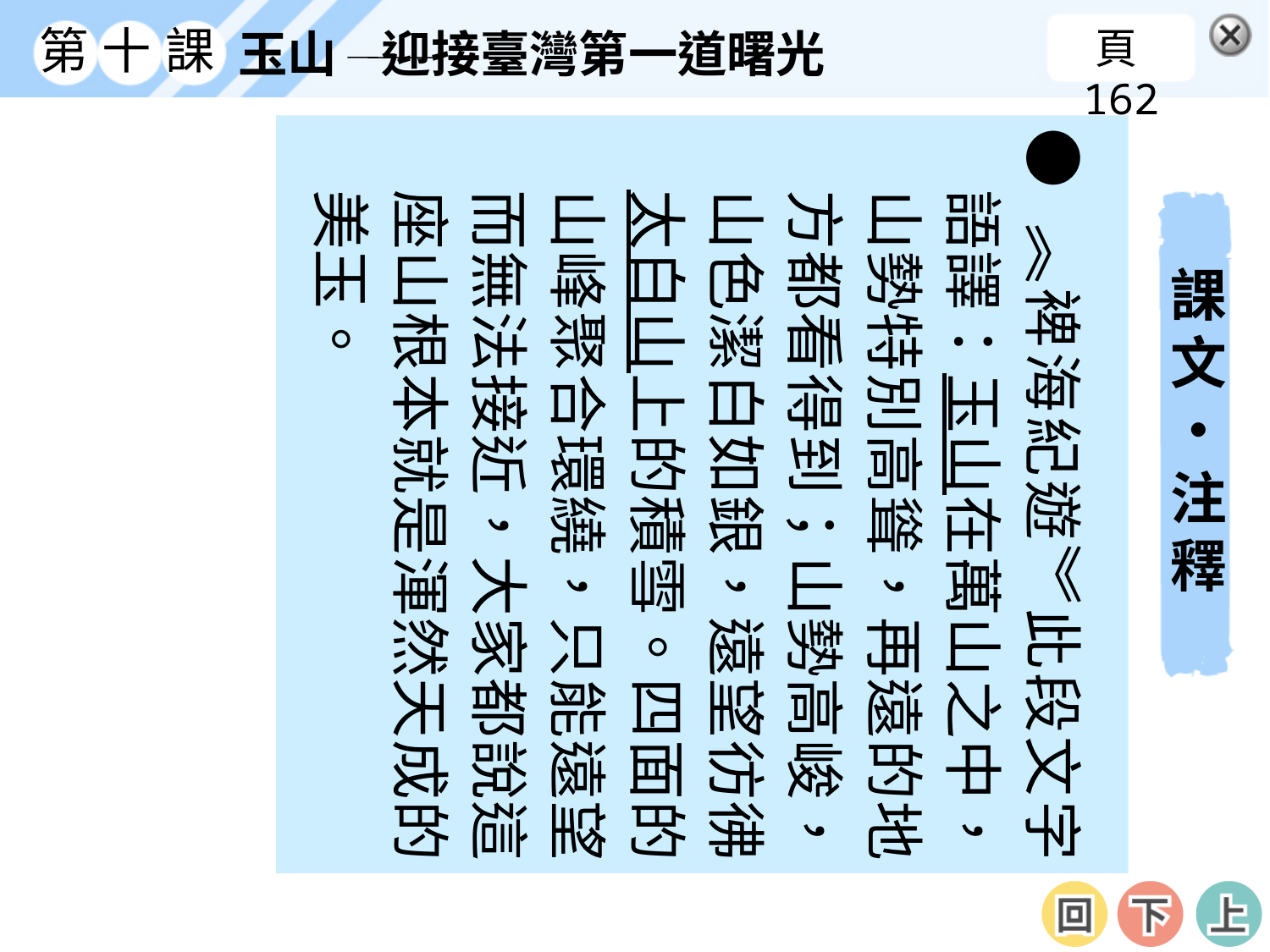

頁162
● ︽裨海紀遊︾此段文字語譯：玉山在萬山之中，山勢特別高聳，再遠的地方都看得到；山勢高峻，山色潔白如銀，遠望彷彿太白山上的積雪。四面的山峰聚合環繞，只能遠望而無法接近，大家都說這座山根本就是渾然天成的美玉。